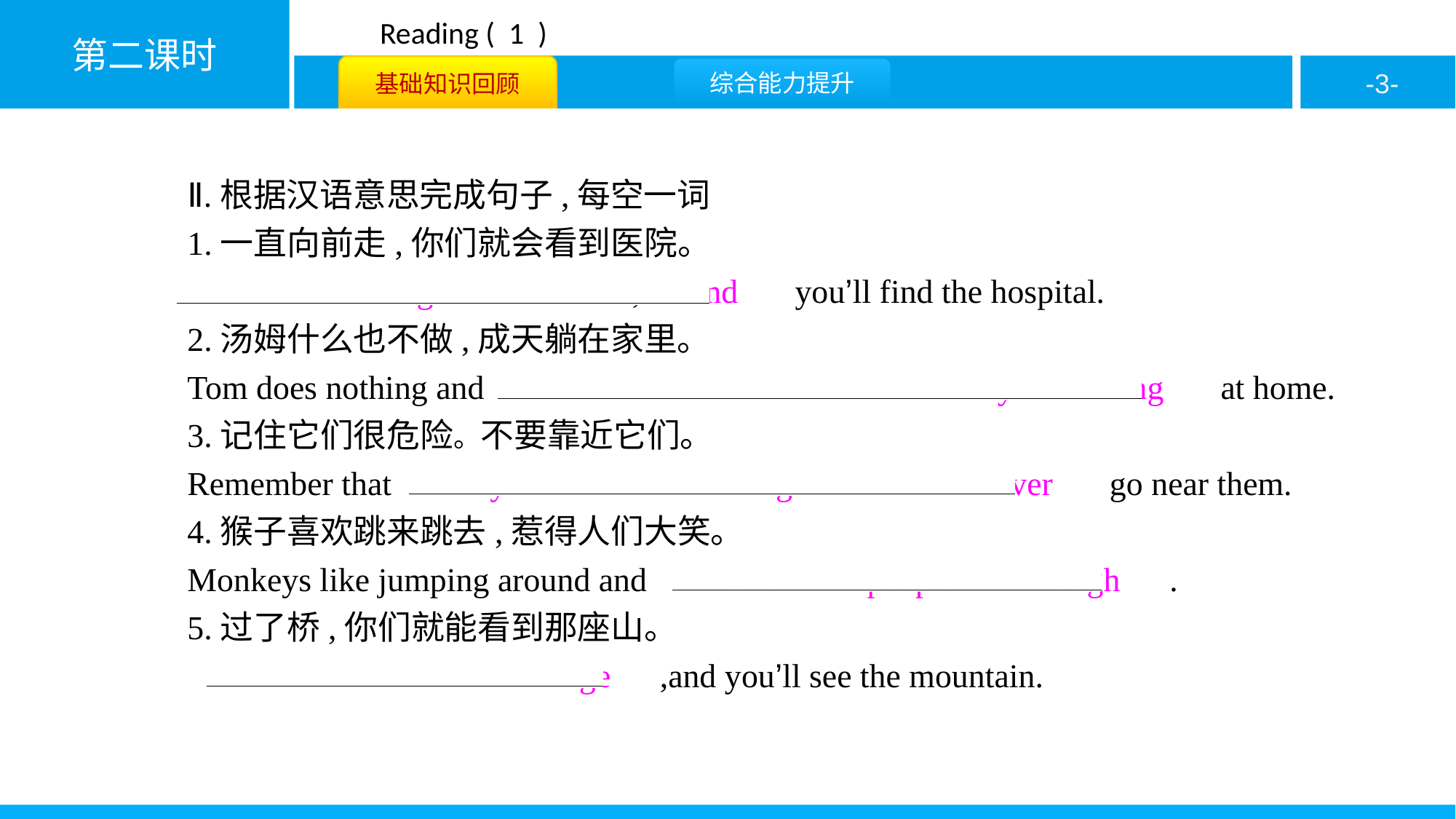

Ⅱ.根据汉语意思完成句子,每空一词
1.一直向前走,你们就会看到医院。
　Go　 　straight　 　on　,　and　 you’ll find the hospital.
2.汤姆什么也不做,成天躺在家里。
Tom does nothing and 　lies　 　down　 　all　 　day　 　long　 at home.
3.记住它们很危险。不要靠近它们。
Remember that 　they　 　are　 　dangerous　.　Never　 go near them.
4.猴子喜欢跳来跳去,惹得人们大笑。
Monkeys like jumping around and 　make　 　people　 　laugh　.
5.过了桥,你们就能看到那座山。
　Cross　 　the　 　bridge　,and you’ll see the mountain.